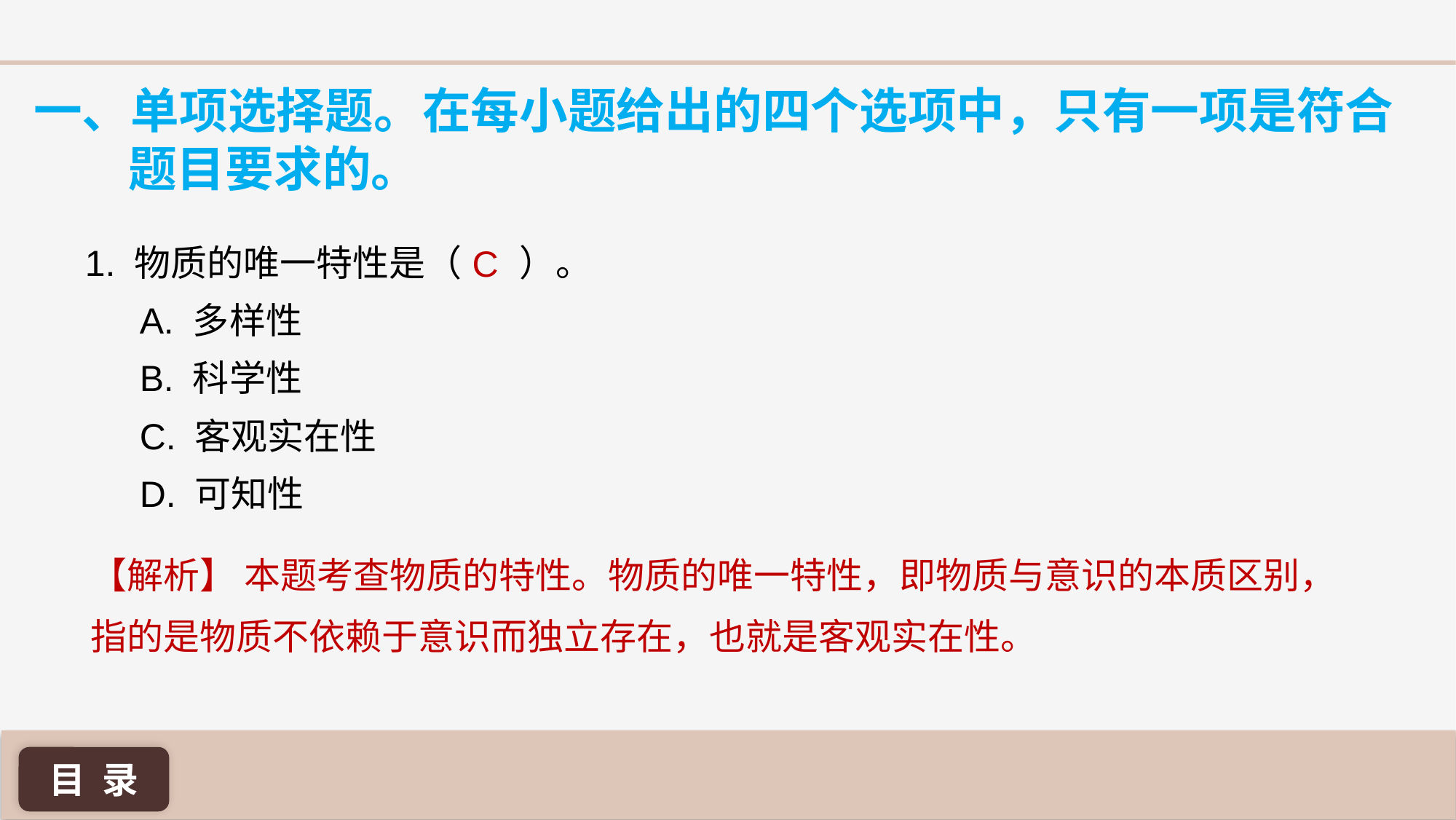

一、单项选择题。在每小题给出的四个选项中，只有一项是符合题目要求的。
C
1. 物质的唯一特性是（       ）。
A. 多样性
B. 科学性
C. 客观实在性
D. 可知性
【解析】 本题考查物质的特性。物质的唯一特性，即物质与意识的本质区别，指的是物质不依赖于意识而独立存在，也就是客观实在性。